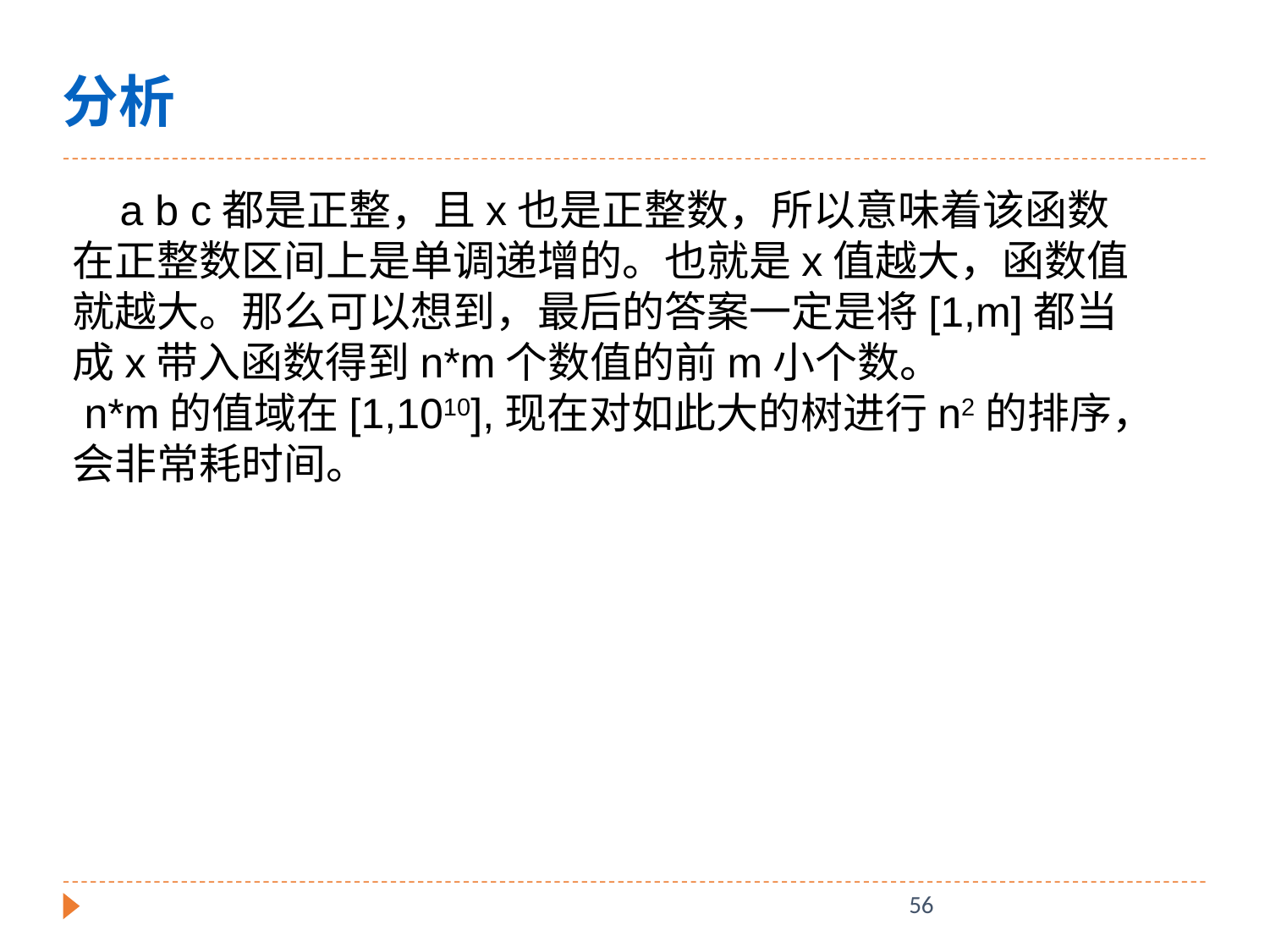

分析
    a b c都是正整，且x也是正整数，所以意味着该函数在正整数区间上是单调递增的。也就是x值越大，函数值就越大。那么可以想到，最后的答案一定是将[1,m]都当成x带入函数得到n*m个数值的前m小个数。
 n*m的值域在[1,1010],现在对如此大的树进行n2的排序，会非常耗时间。
56